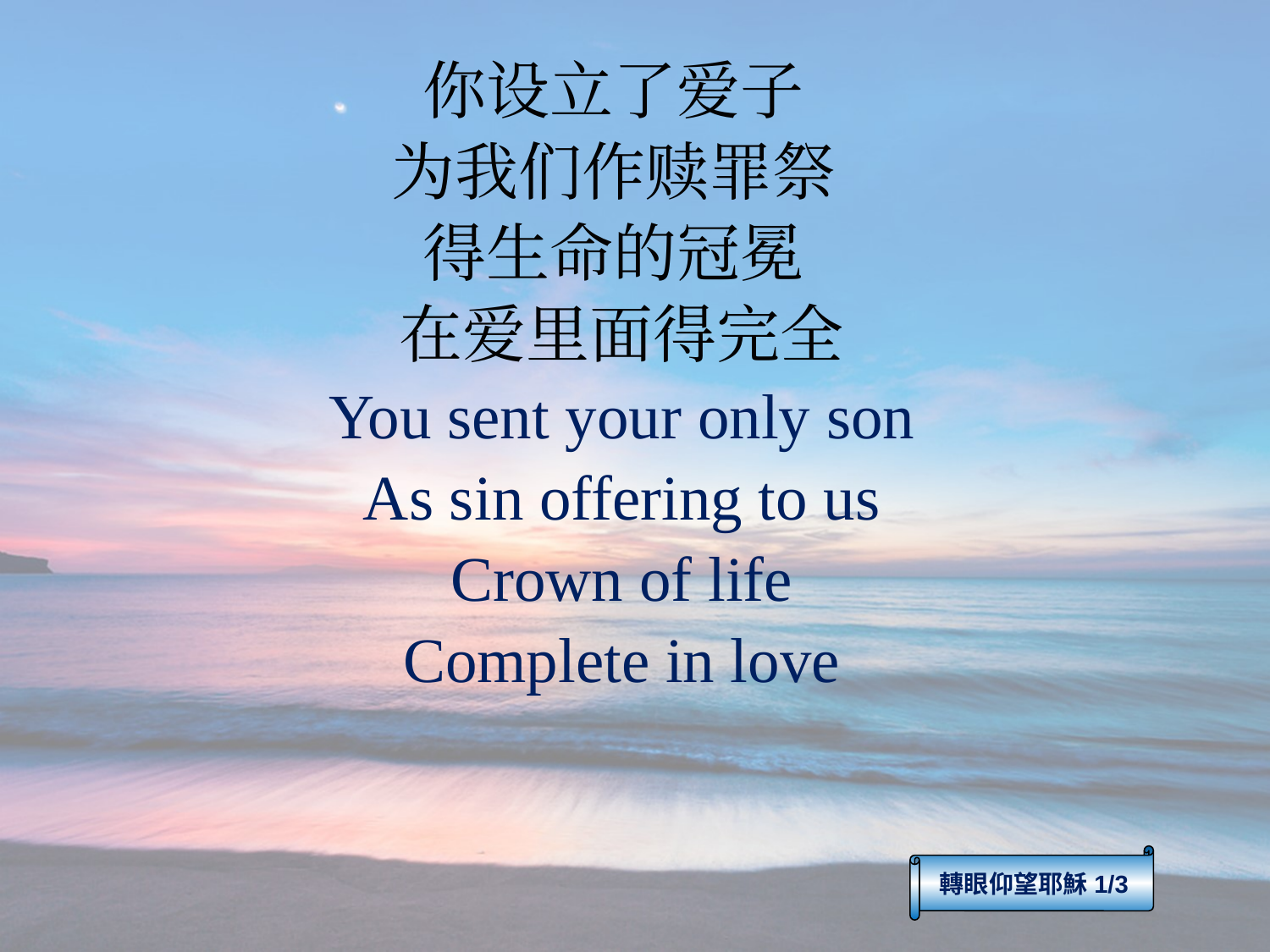

你设立了爱子
为我们作赎罪祭
得生命的冠冕
在爱里面得完全
You sent your only son
As sin offering to us
Crown of life
Complete in love
轉眼仰望耶穌1/3